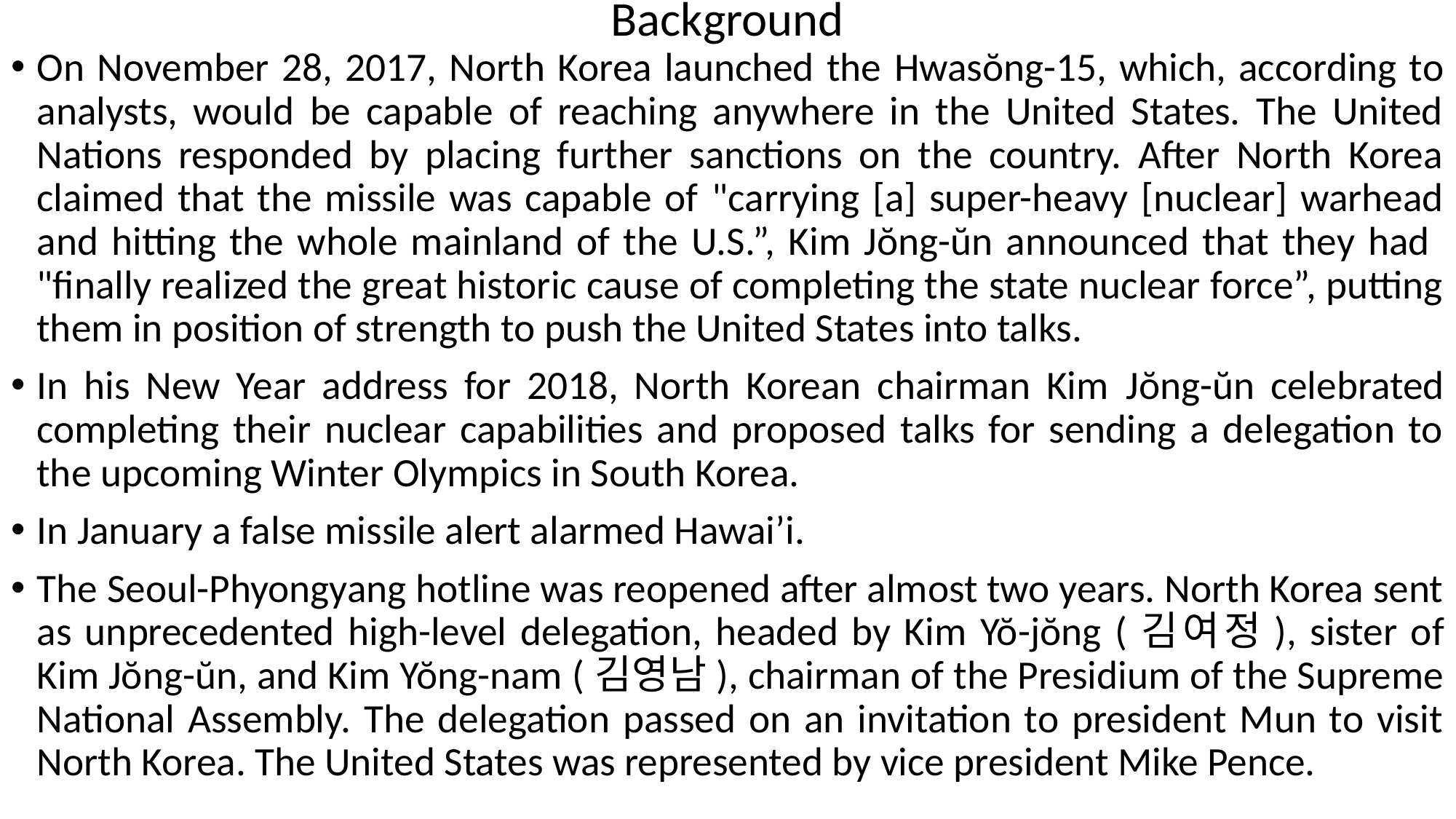

# Background
On November 28, 2017, North Korea launched the Hwasŏng-15, which, according to analysts, would be capable of reaching anywhere in the United States. The United Nations responded by placing further sanctions on the country. After North Korea claimed that the missile was capable of "carrying [a] super-heavy [nuclear] warhead and hitting the whole mainland of the U.S.”, Kim Jŏng-ŭn announced that they had  "finally realized the great historic cause of completing the state nuclear force”, putting them in position of strength to push the United States into talks.
In his New Year address for 2018, North Korean chairman Kim Jŏng-ŭn celebrated completing their nuclear capabilities and proposed talks for sending a delegation to the upcoming Winter Olympics in South Korea.
In January a false missile alert alarmed Hawai’i.
The Seoul-Phyongyang hotline was reopened after almost two years. North Korea sent as unprecedented high-level delegation, headed by Kim Yŏ-jŏng (김여정), sister of Kim Jŏng-ŭn, and Kim Yŏng-nam (김영남), chairman of the Presidium of the Supreme National Assembly. The delegation passed on an invitation to president Mun to visit North Korea. The United States was represented by vice president Mike Pence.